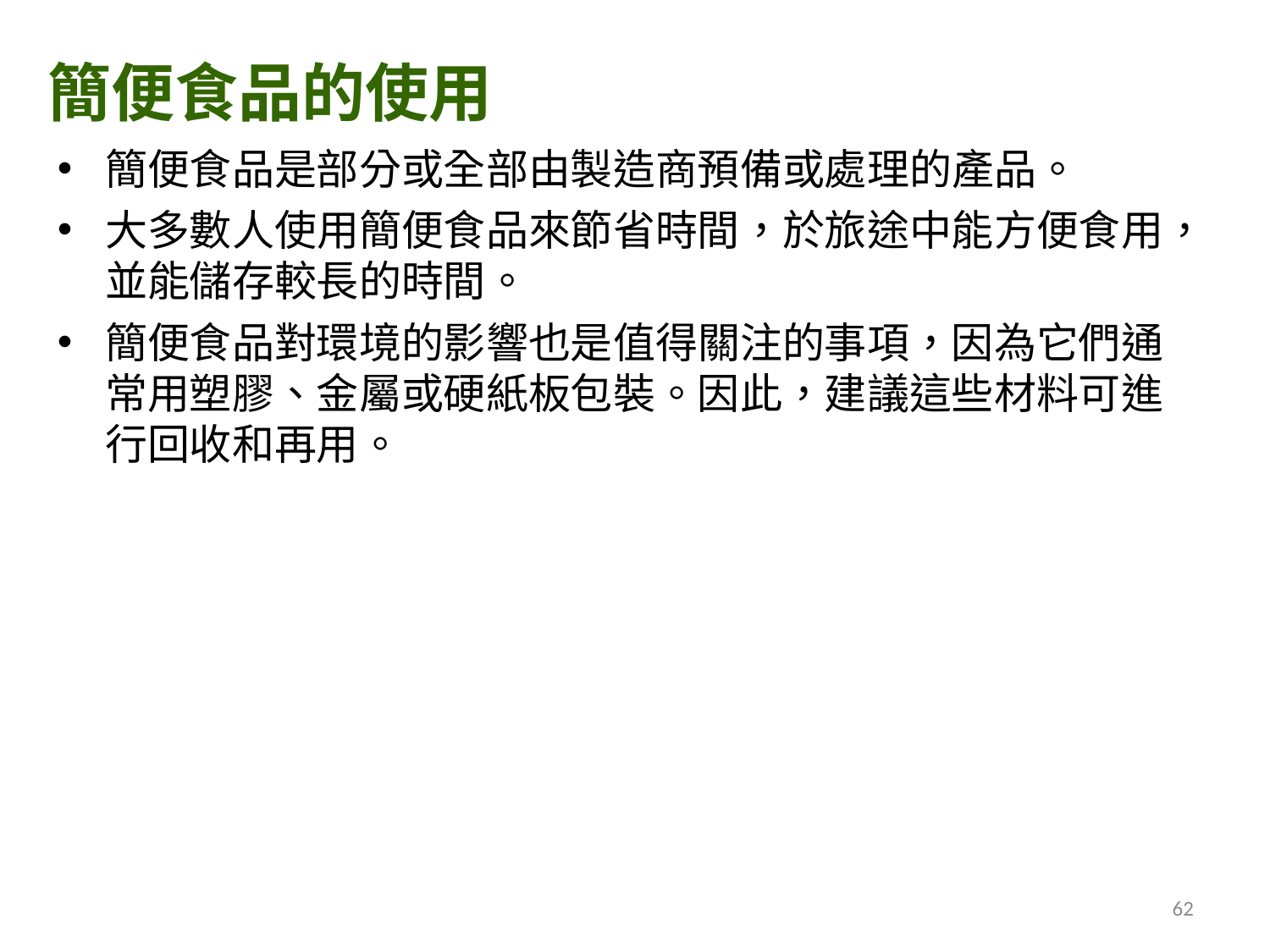

簡便食品的使用
簡便食品是部分或全部由製造商預備或處理的產品。
大多數人使用簡便食品來節省時間，於旅途中能方便食用，並能儲存較長的時間。
簡便食品對環境的影響也是值得關注的事項，因為它們通常用塑膠、金屬或硬紙板包裝。因此，建議這些材料可進行回收和再用。

62